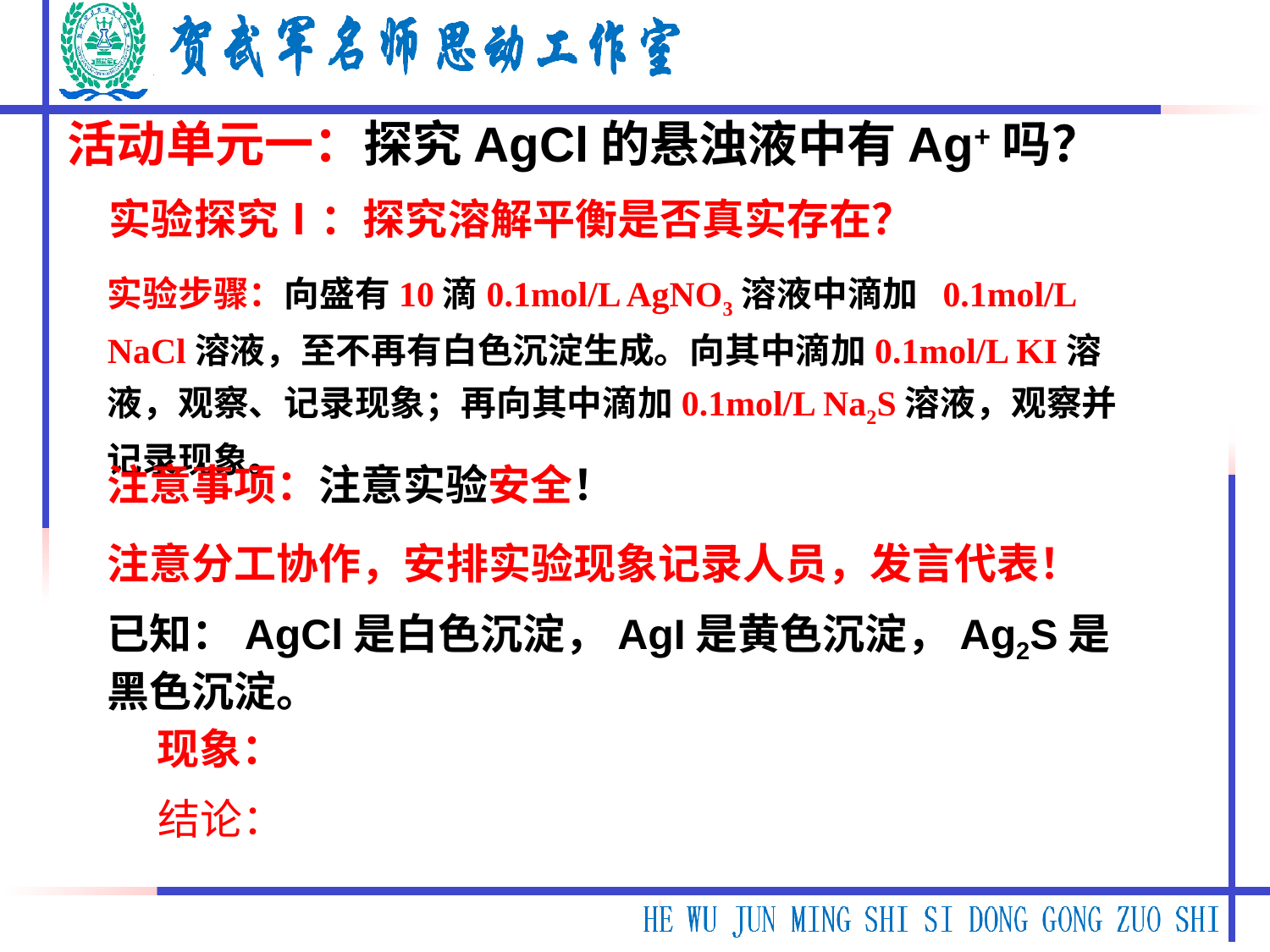

活动单元一：探究AgCl的悬浊液中有Ag+吗？
实验探究Ⅰ：探究溶解平衡是否真实存在？
实验步骤：向盛有10滴0.1mol/L AgNO3溶液中滴加  0.1mol/L NaCl溶液，至不再有白色沉淀生成。向其中滴加0.1mol/L KI溶液，观察、记录现象；再向其中滴加0.1mol/L Na2S溶液，观察并记录现象。
注意事项：注意实验安全！
注意分工协作，安排实验现象记录人员，发言代表！
已知：AgCl是白色沉淀，AgI是黄色沉淀，Ag2S是黑色沉淀。
现象：
结论：